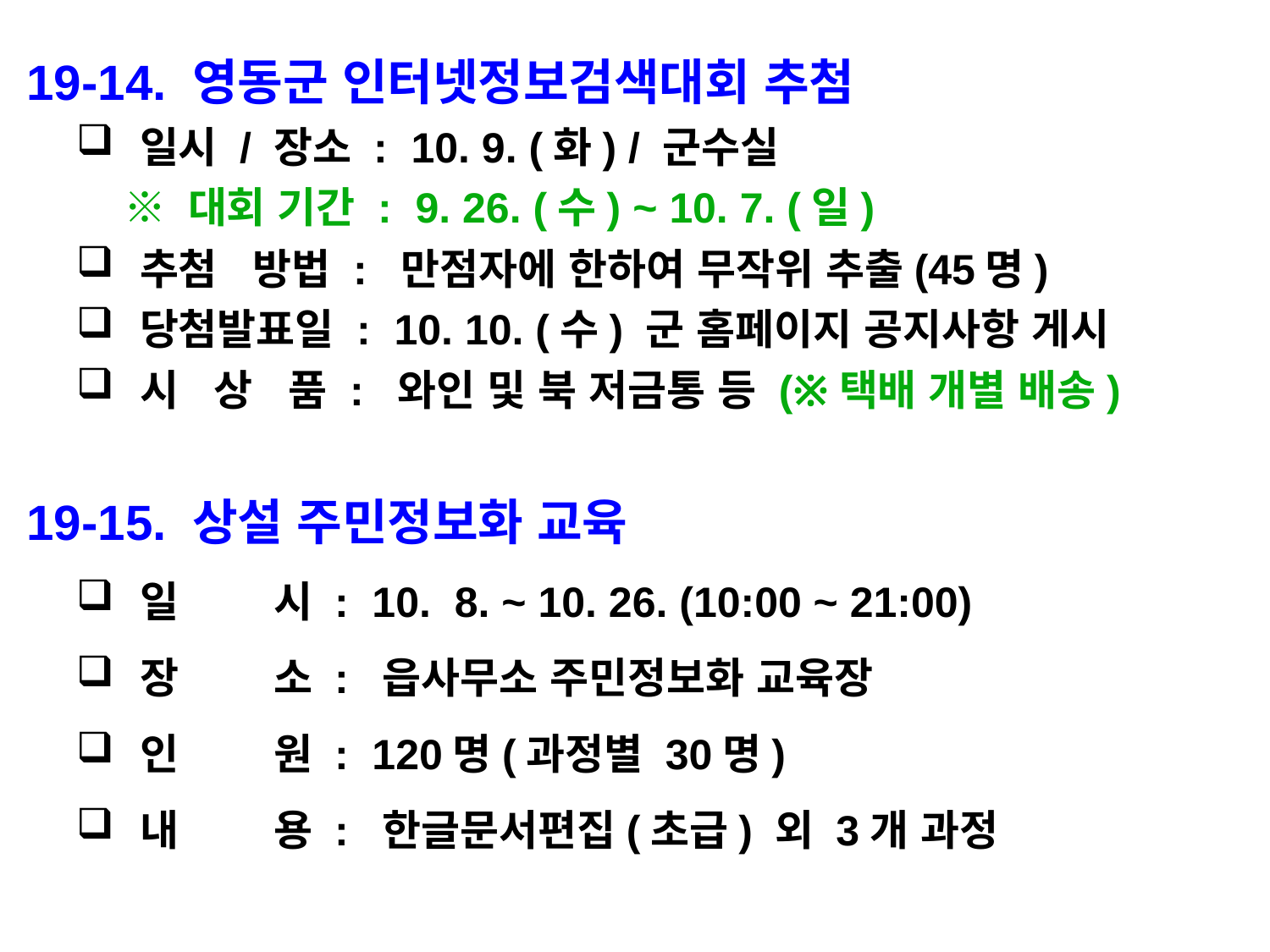

19-14. 영동군 인터넷정보검색대회 추첨
일시 / 장소 :  10. 9. (화) / 군수실
    ※ 대회 기간 :  9. 26. (수) ~ 10. 7. (일)
추첨   방법 :  만점자에 한하여 무작위 추출(45명)
당첨발표일 :  10. 10. (수) 군 홈페이지 공지사항 게시
시   상   품 :  와인 및 북 저금통 등 (※택배 개별 배송)

 19-15. 상설 주민정보화 교육
일        시 :  10.  8. ~ 10. 26. (10:00 ~ 21:00)
장        소 :  읍사무소 주민정보화 교육장
인        원 :  120명(과정별 30명)
내        용 :  한글문서편집(초급) 외 3개 과정